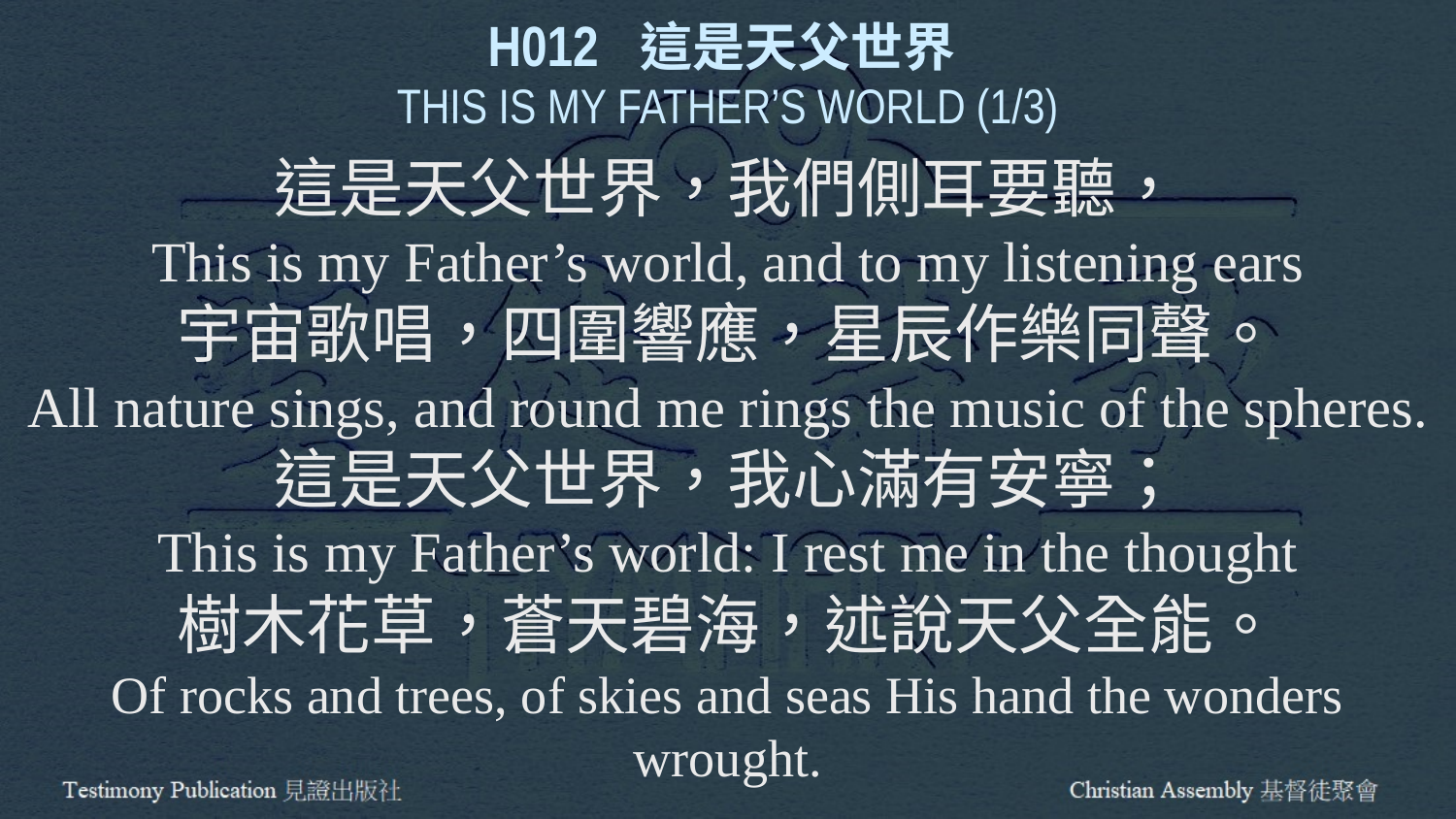

H012  這是天父世界
THIS IS MY FATHER’S WORLD (1/3)
這是天父世界，我們側耳要聽，
This is my Father’s world, and to my listening ears
宇宙歌唱，四圍響應，星辰作樂同聲。
All nature sings, and round me rings the music of the spheres.
這是天父世界，我心滿有安寧；
This is my Father’s world: I rest me in the thought
樹木花草，蒼天碧海，述說天父全能。
Of rocks and trees, of skies and seas His hand the wonders wrought.